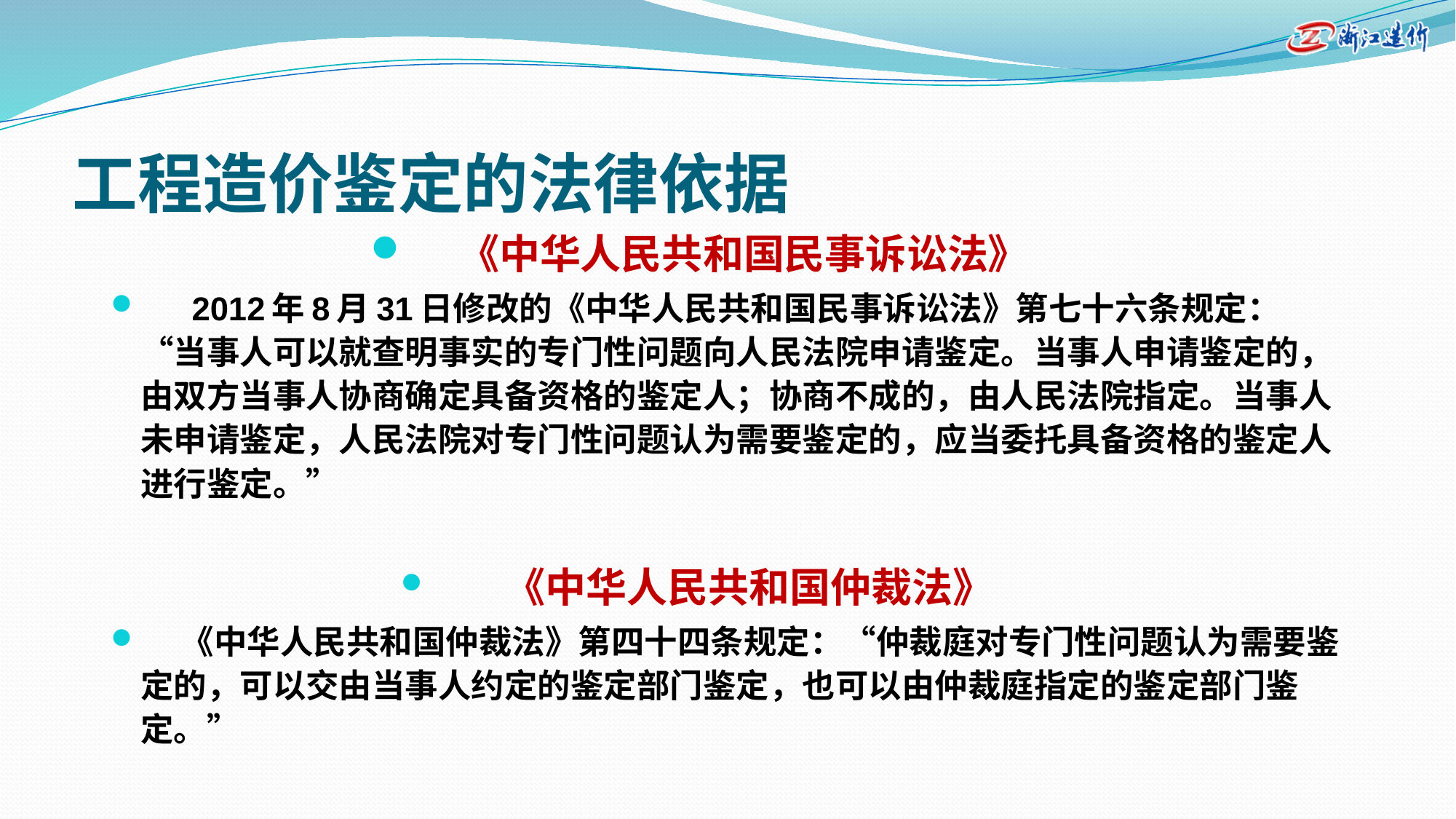

# 工程造价鉴定的法律依据
《中华人民共和国民事诉讼法》
      2012年8月31日修改的《中华人民共和国民事诉讼法》第七十六条规定：“当事人可以就查明事实的专门性问题向人民法院申请鉴定。当事人申请鉴定的，由双方当事人协商确定具备资格的鉴定人；协商不成的，由人民法院指定。当事人未申请鉴定，人民法院对专门性问题认为需要鉴定的，应当委托具备资格的鉴定人进行鉴定。”

 《中华人民共和国仲裁法》
     《中华人民共和国仲裁法》第四十四条规定：“仲裁庭对专门性问题认为需要鉴定的，可以交由当事人约定的鉴定部门鉴定，也可以由仲裁庭指定的鉴定部门鉴定。”